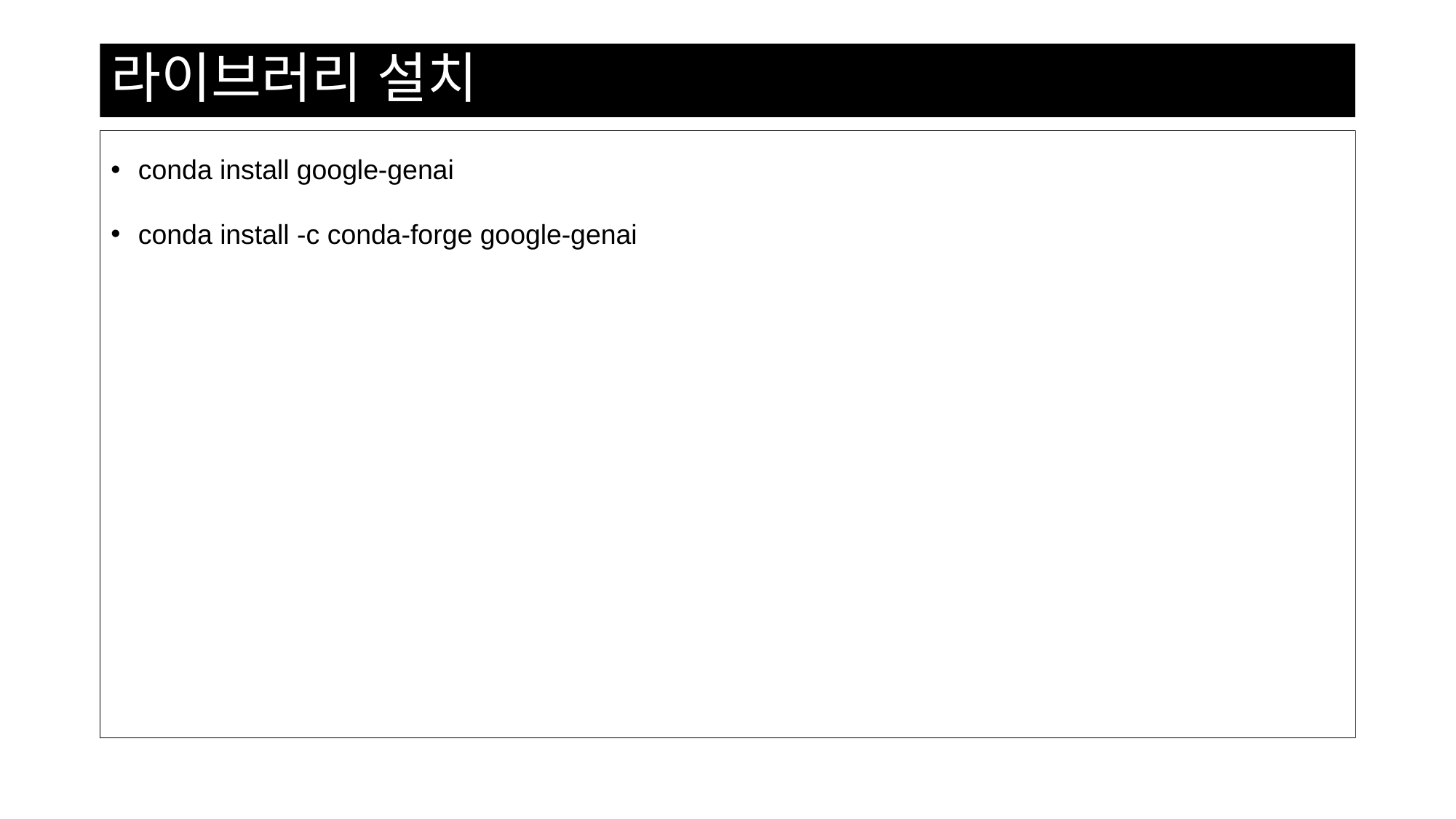

# 라이브러리 설치
conda install google-genai
conda install -c conda-forge google-genai